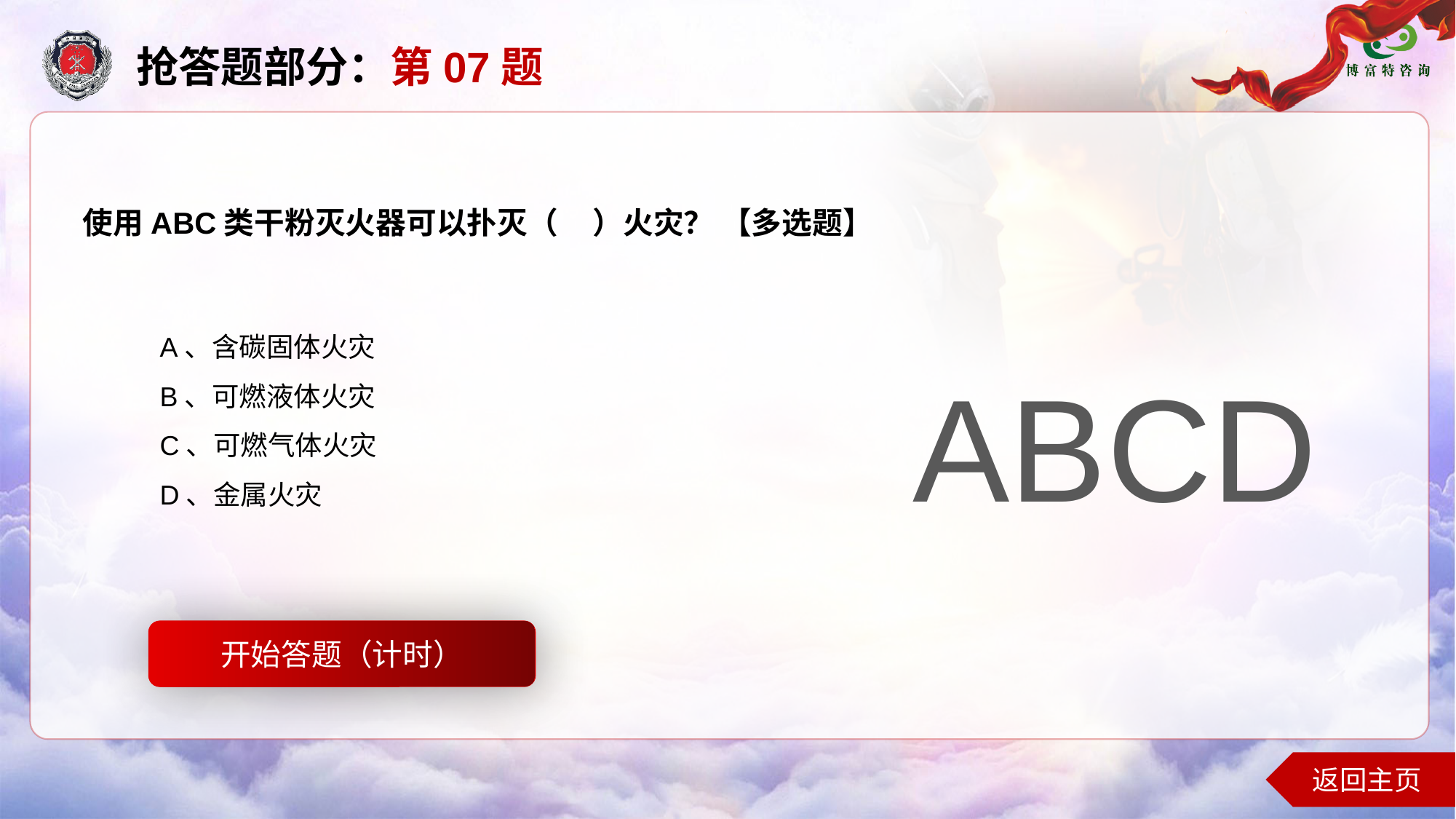

抢答题部分：第07题
使用ABC类干粉灭火器可以扑灭（     ）火灾？ 【多选题】
A、含碳固体火灾
B、可燃液体火灾
C、可燃气体火灾
D、金属火灾
ABCD
开始答题（计时）
开始答题
返回主页